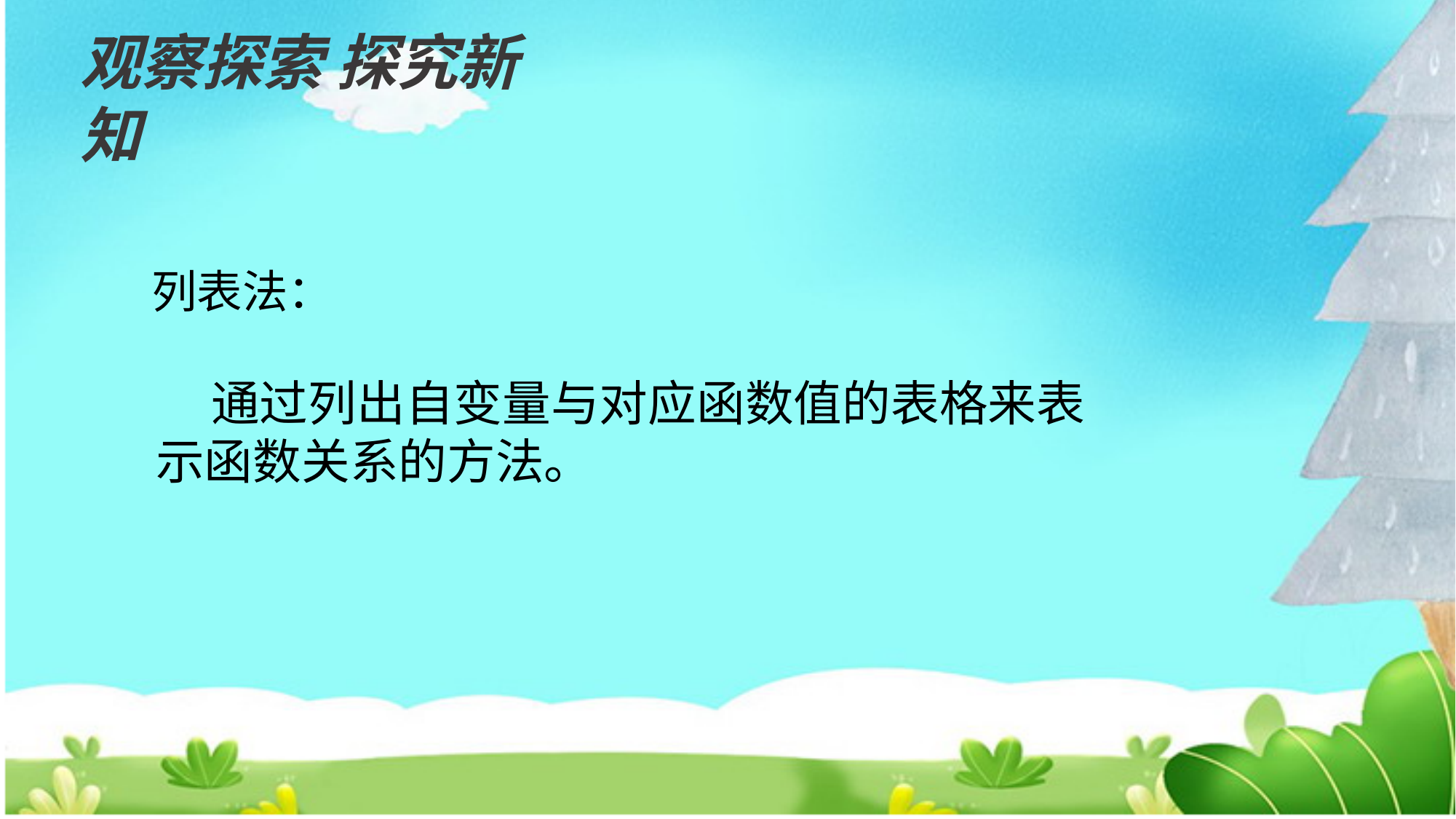

观察探索 探究新知
列表法：
    通过列出自变量与对应函数值的表格来表示函数关系的方法。